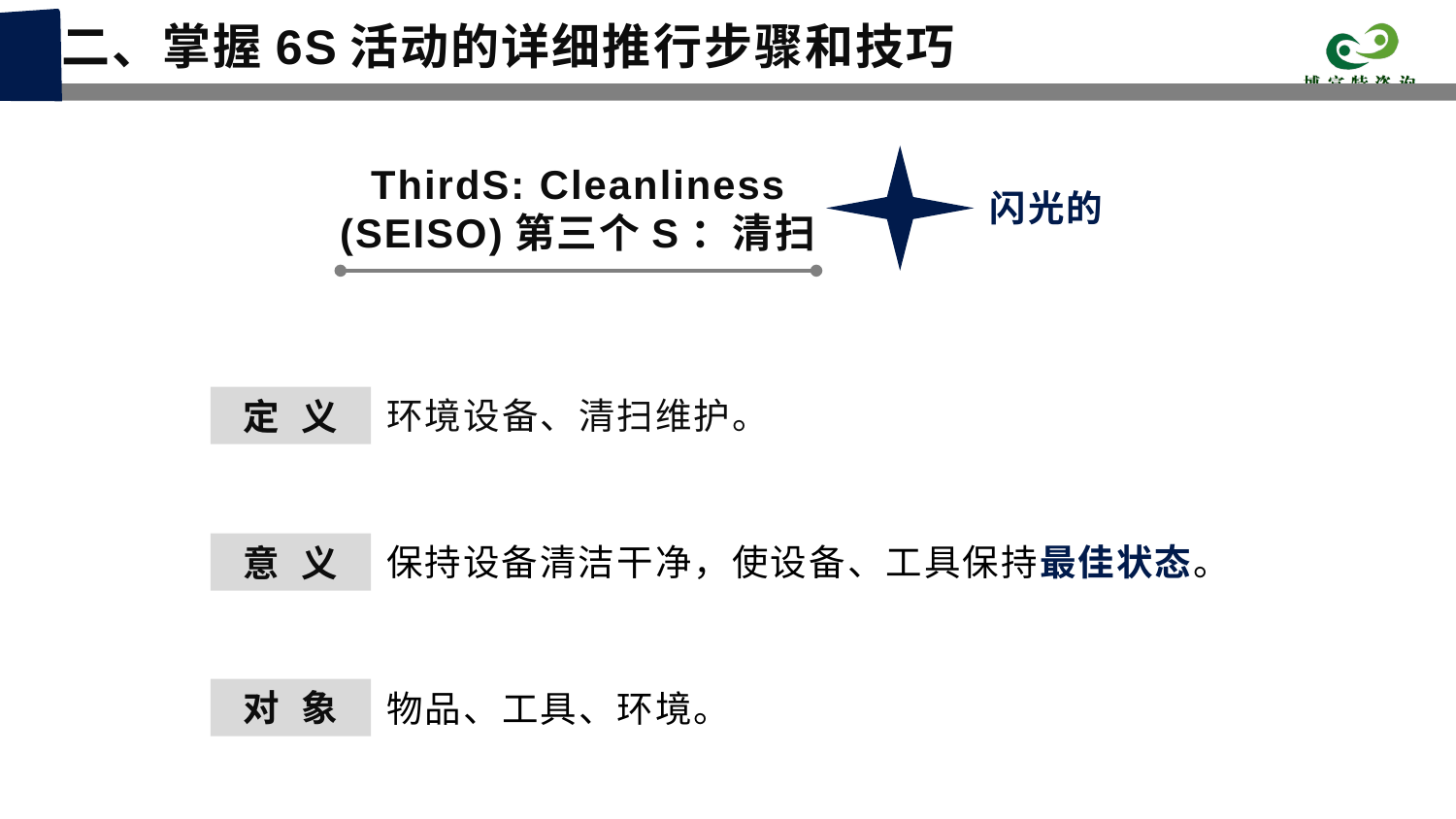

二、掌握6S活动的详细推行步骤和技巧

ThirdS: Cleanliness
(SEISO)第三个S：清扫
闪光的
环境设备、清扫维护。
定  义
保持设备清洁干净，使设备、工具保持最佳状态。
意  义
对  象
物品、工具、环境。